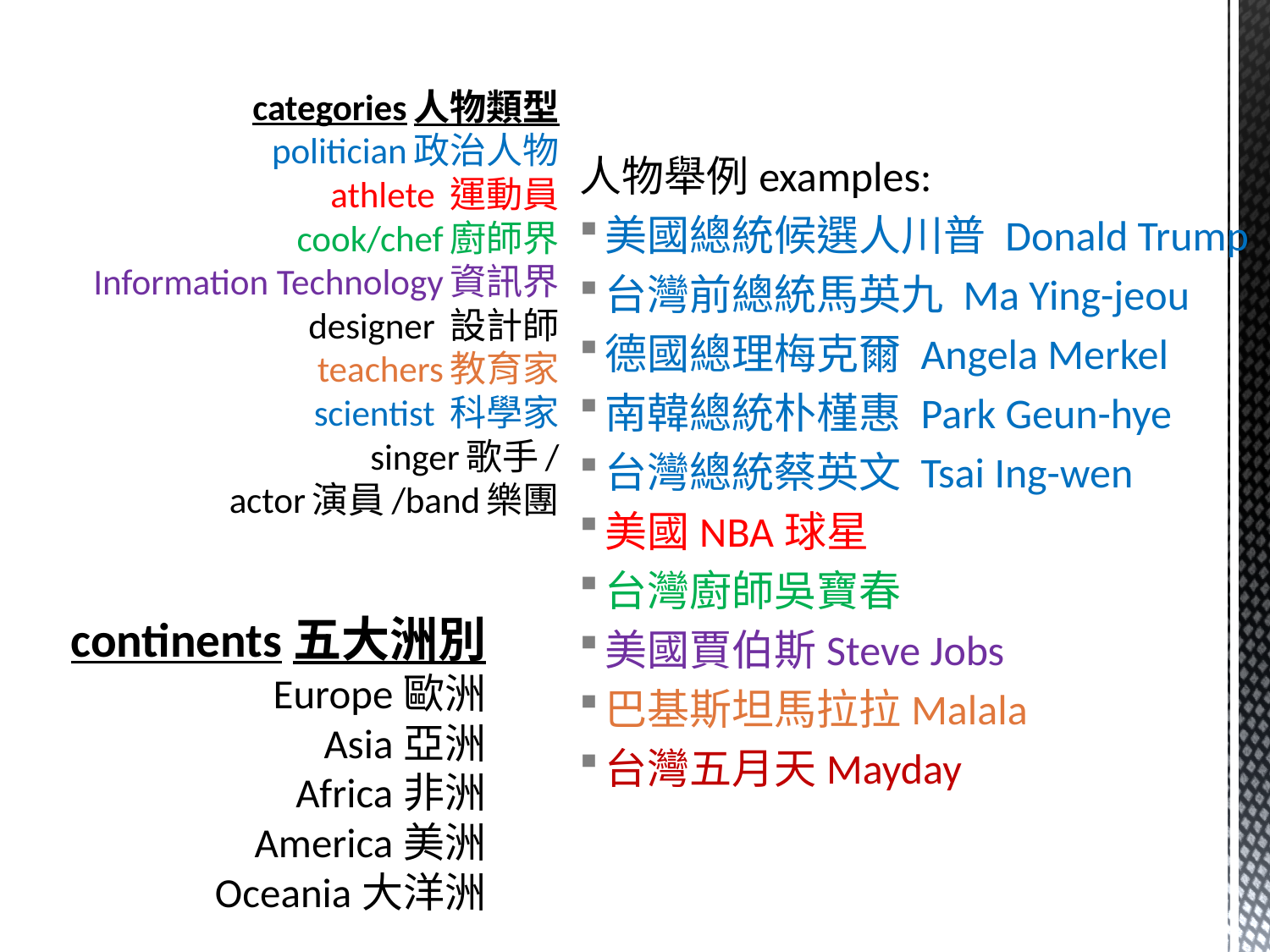

# categories人物類型 politician政治人物 athlete 運動員 cook/chef廚師界 Information Technology資訊界 designer 設計師 teachers教育家 scientist 科學家 singer歌手/ actor演員/band樂團
人物舉例examples:
美國總統候選人川普 Donald Trump
台灣前總統馬英九 Ma Ying-jeou
德國總理梅克爾 Angela Merkel
南韓總統朴槿惠 Park Geun-hye
台灣總統蔡英文 Tsai Ing-wen
美國NBA球星
台灣廚師吳寶春
美國賈伯斯Steve Jobs
巴基斯坦馬拉拉Malala
台灣五月天Mayday

continents五大洲別
Europe歐洲
Asia亞洲
Africa非洲
America美洲
Oceania大洋洲